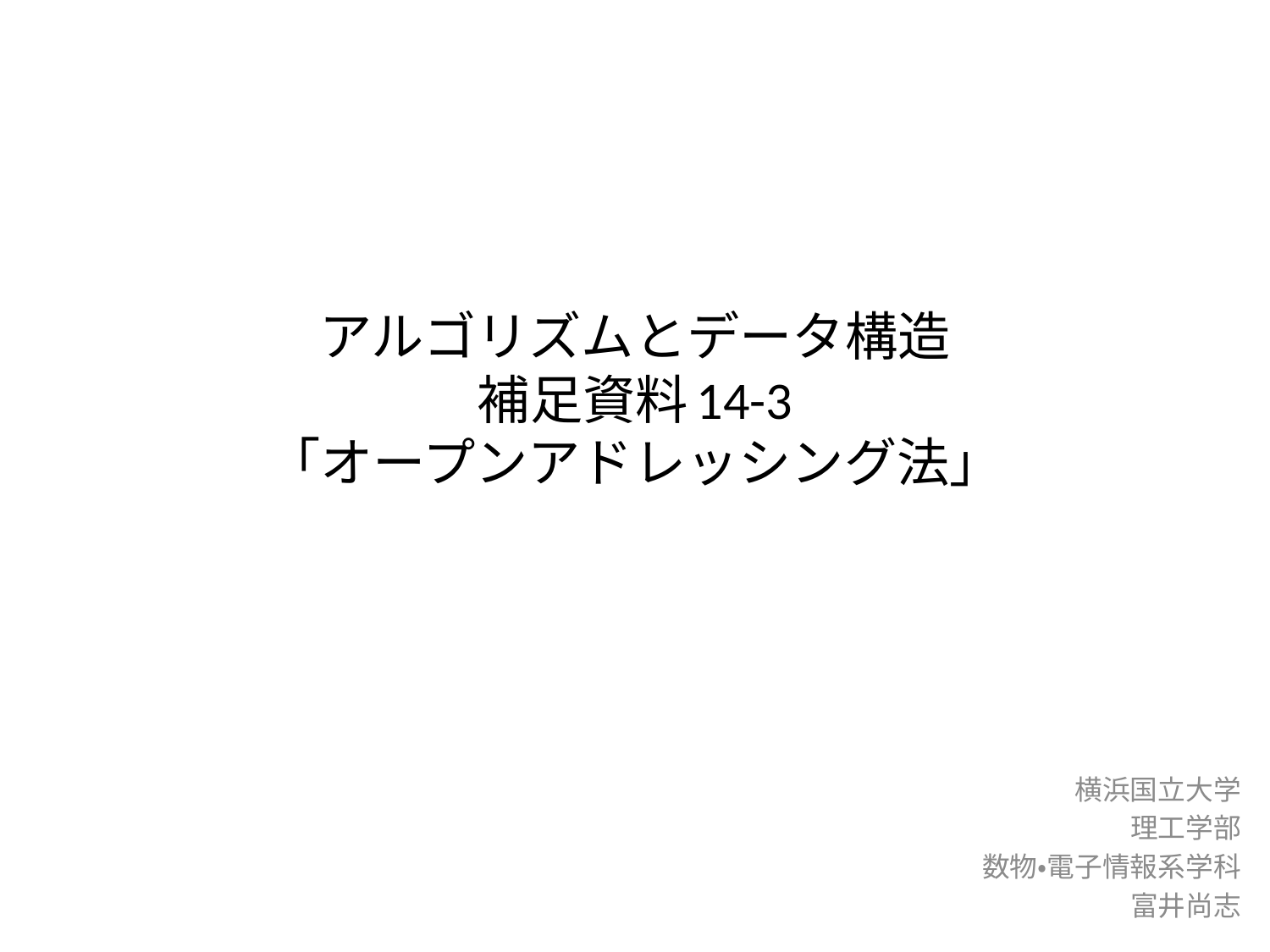

# アルゴリズムとデータ構造 補足資料14-3 「オープンアドレッシング法」
横浜国立大学
理工学部
 数物・電子情報系学科
富井尚志